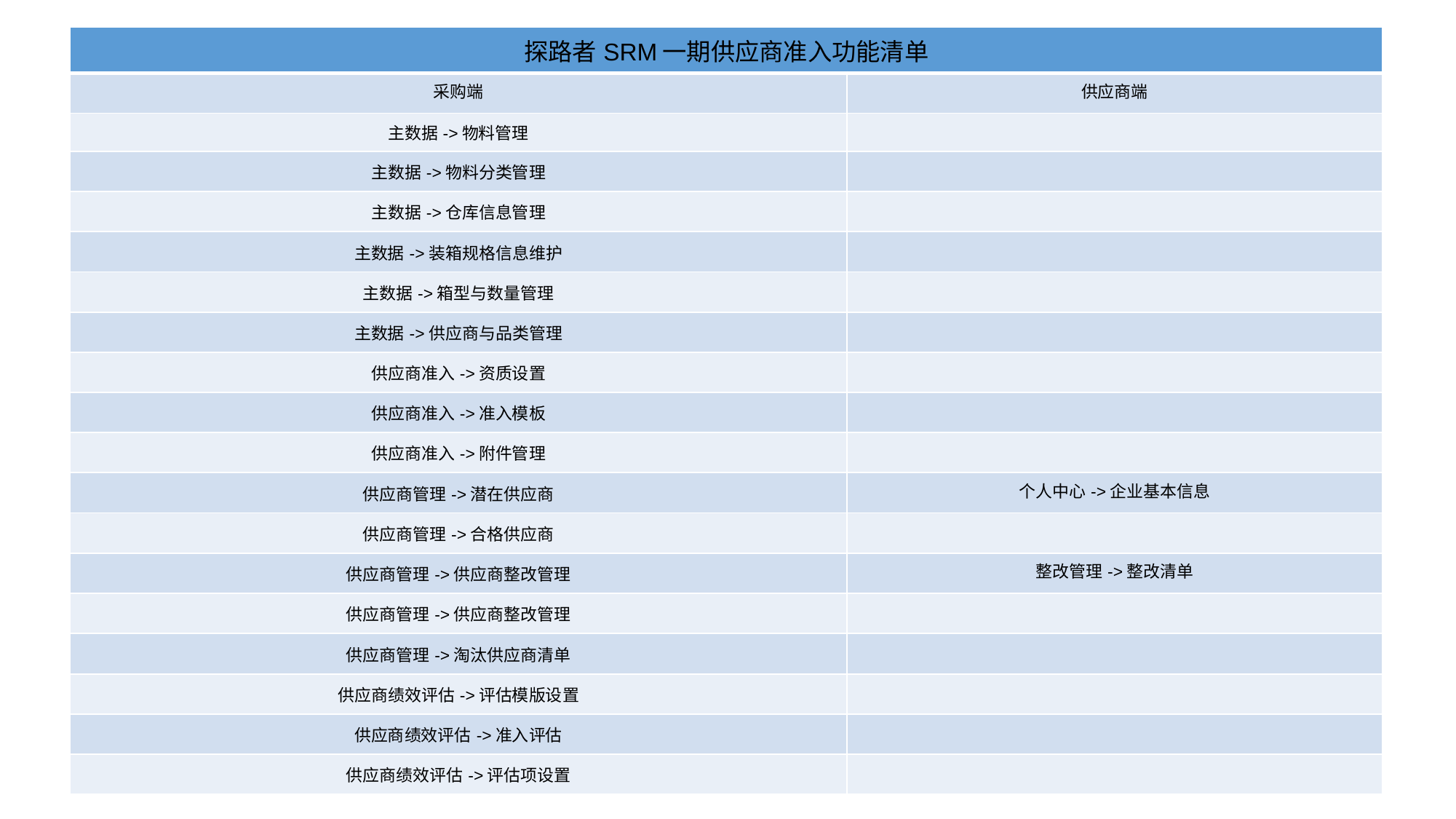

| 探路者SRM一期供应商准入功能清单 |  |
| --- | --- |
| 采购端 | 供应商端 |
| 主数据->物料管理 |  |
| 主数据->物料分类管理 |  |
| 主数据->仓库信息管理 |  |
| 主数据->装箱规格信息维护 |  |
| 主数据->箱型与数量管理 |  |
| 主数据->供应商与品类管理 |  |
| 供应商准入->资质设置 |  |
| 供应商准入->准入模板 |  |
| 供应商准入->附件管理 |  |
| 供应商管理->潜在供应商 | 个人中心->企业基本信息 |
| 供应商管理->合格供应商 |  |
| 供应商管理->供应商整改管理 | 整改管理->整改清单 |
| 供应商管理->供应商整改管理 |  |
| 供应商管理->淘汰供应商清单 |  |
| 供应商绩效评估->评估模版设置 |  |
| 供应商绩效评估->准入评估 |  |
| 供应商绩效评估->评估项设置 |  |